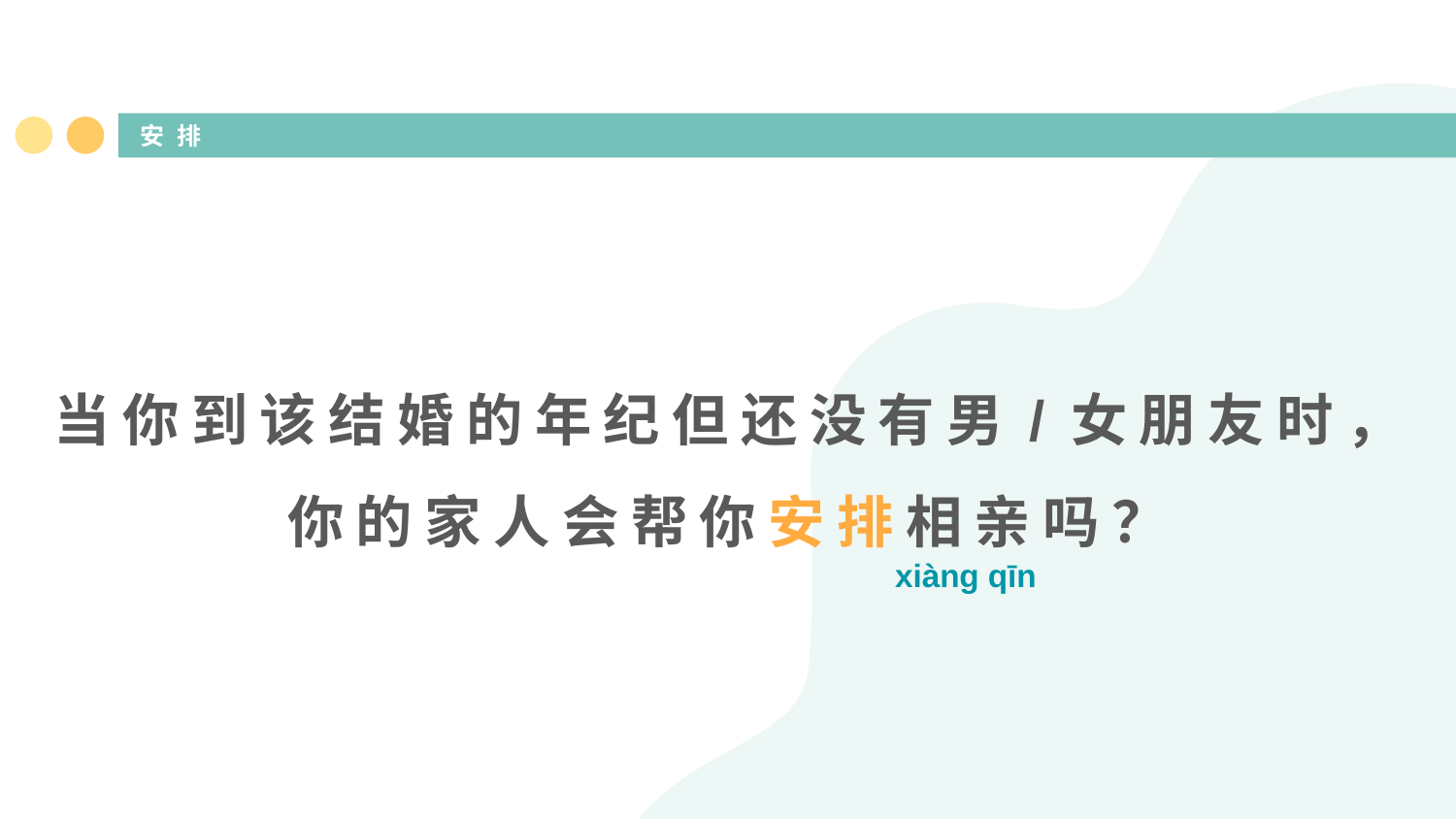

# 安排
当你到该结婚的年纪但还没有男/女朋友时，
你的家人会帮你安排相亲吗？
xiàng qīn